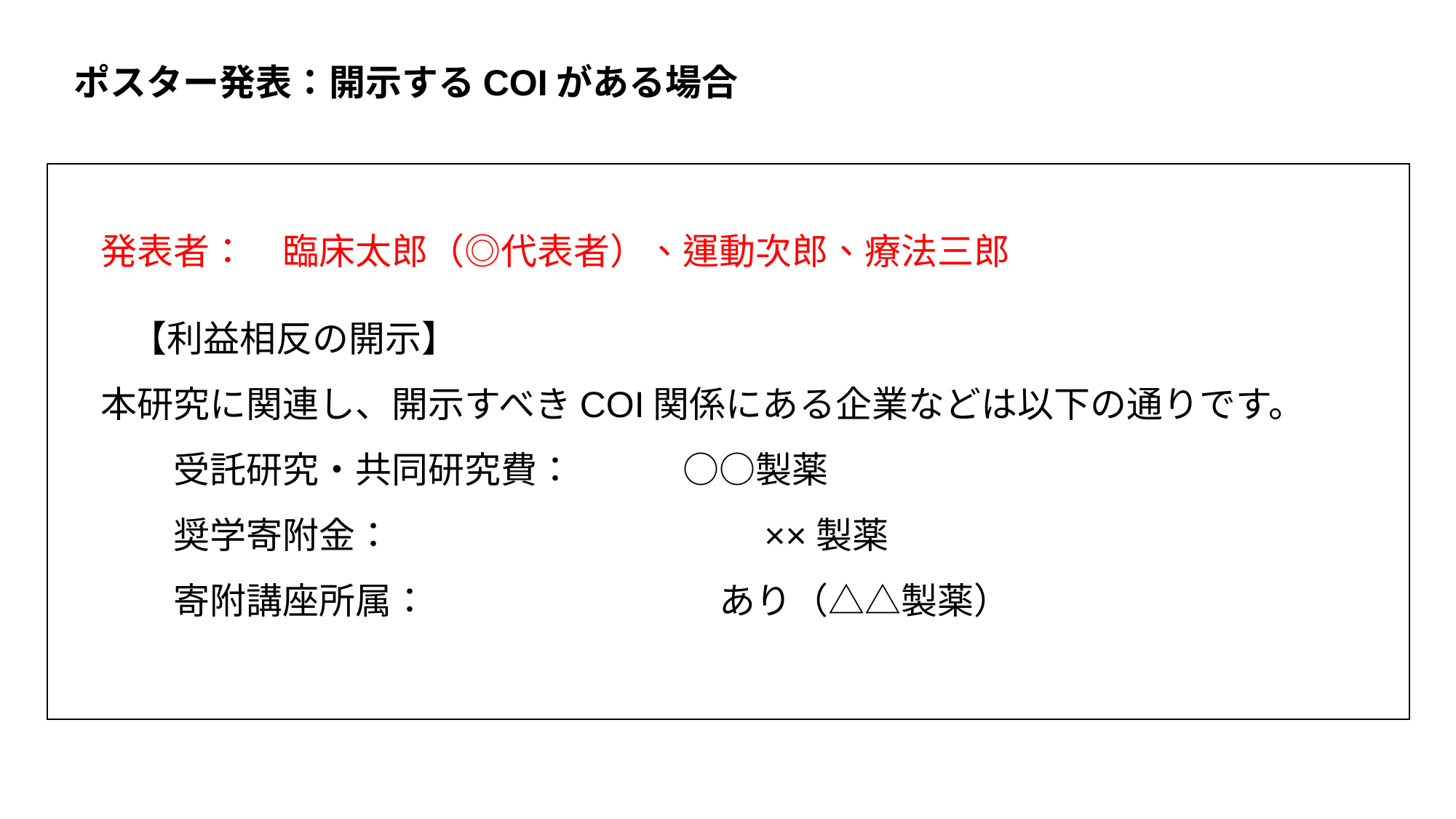

ポスター発表：開示するCOIがある場合
# 発表者：　臨床太郎（◎代表者）、運動次郎、療法三郎 　　【利益相反の開示】
本研究に関連し、開示すべきCOI関係にある企業などは以下の通りです。
　　受託研究・共同研究費：　　　○○製薬
　　奨学寄附金：　　　　　　　　　　××製薬
　　寄附講座所属：　　　　　　　　あり（△△製薬）